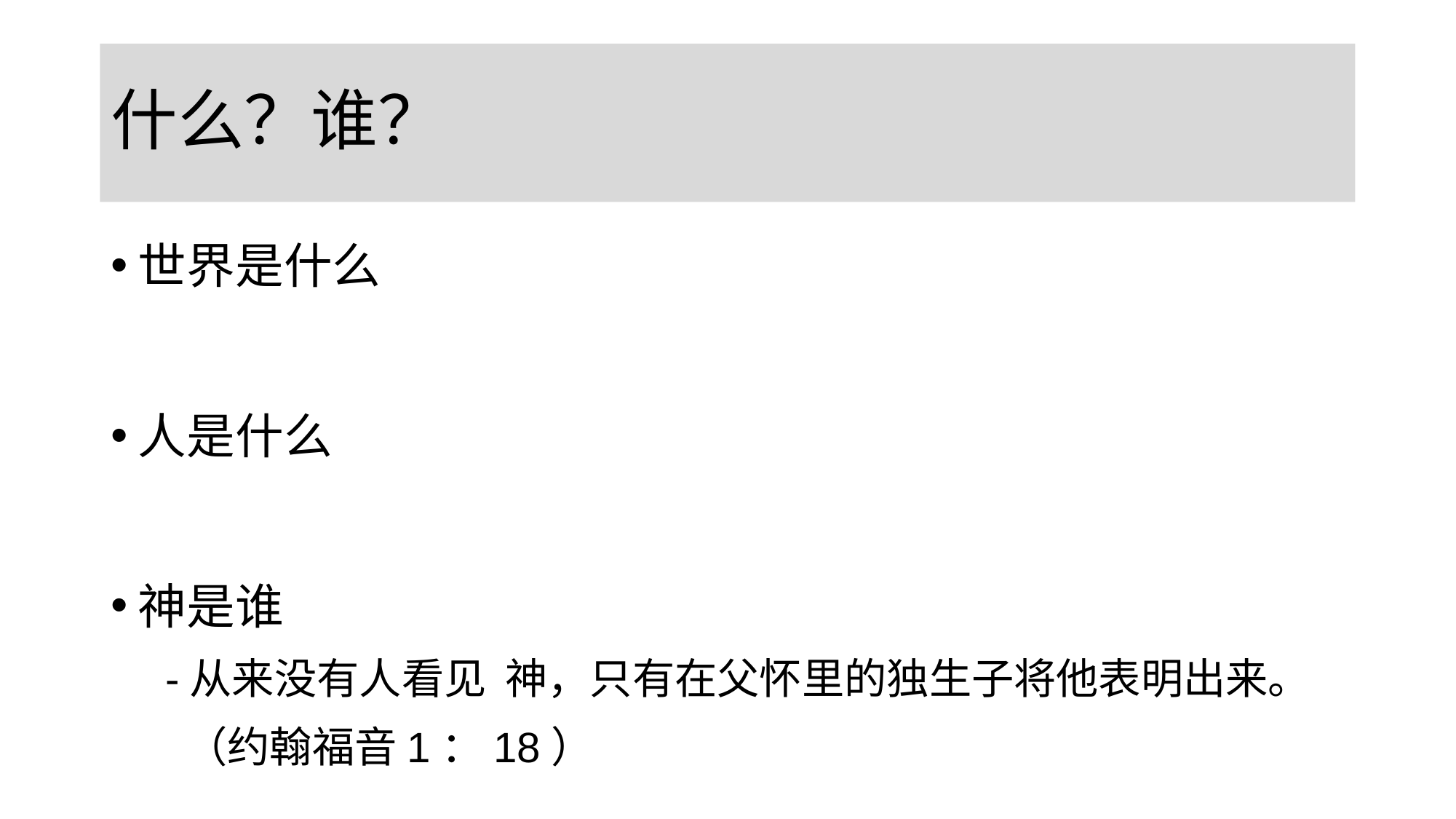

# 什么？谁？
世界是什么

人是什么

神是谁
-从来没有人看见  神，只有在父怀里的独生子将他表明出来。
 （约翰福音1：18）